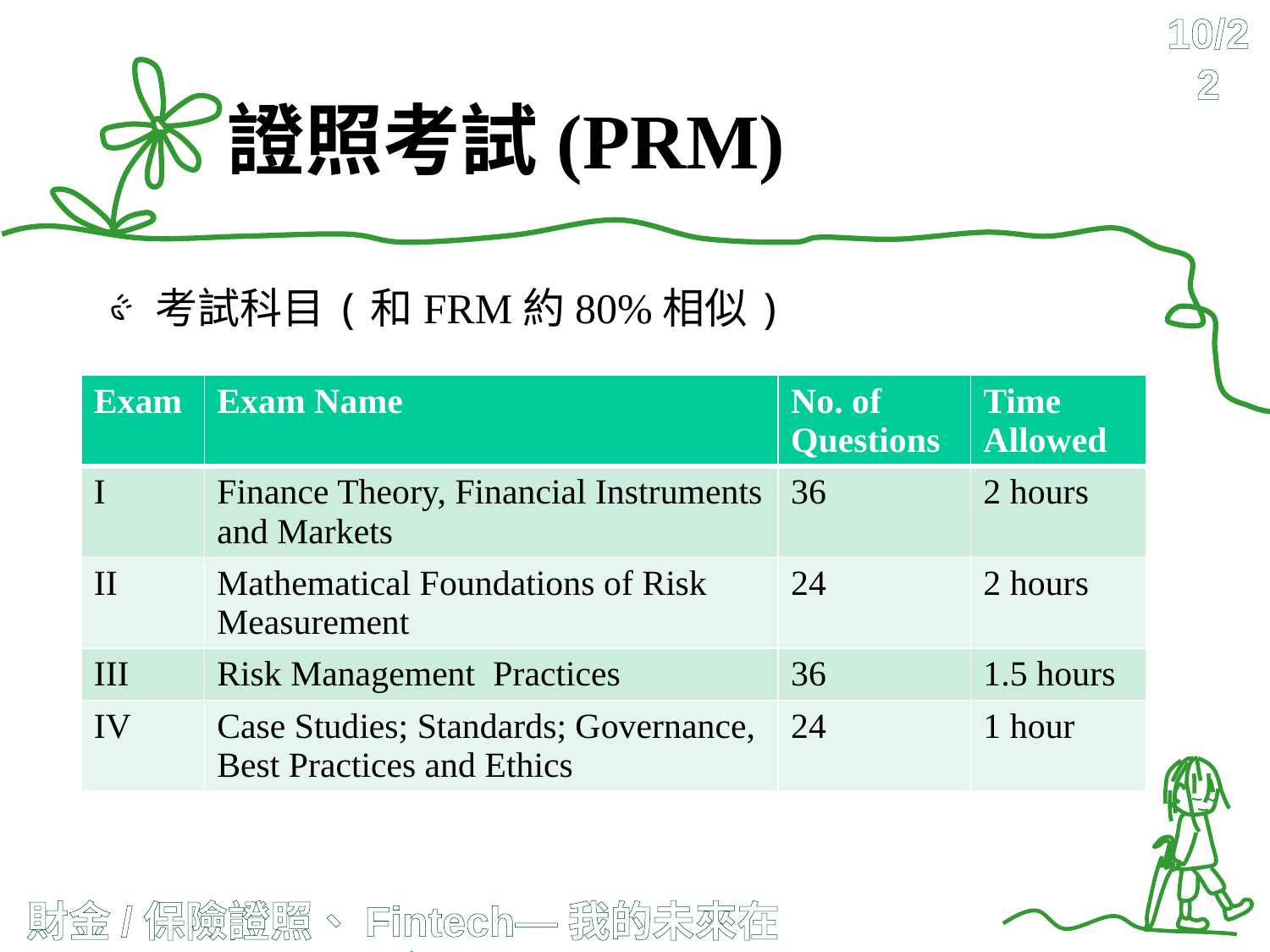

10/22
# 證照考試(PRM)
考試科目(和FRM約80%相似)
| Exam | Exam Name | No. of Questions | Time Allowed |
| --- | --- | --- | --- |
| I | Finance Theory, Financial Instruments and Markets | 36 | 2 hours |
| II | Mathematical Foundations of Risk Measurement | 24 | 2 hours |
| III | Risk Management Practices | 36 | 1.5 hours |
| IV | Case Studies; Standards; Governance, Best Practices and Ethics | 24 | 1 hour |
財金/保險證照、Fintech—我的未來在哪裡